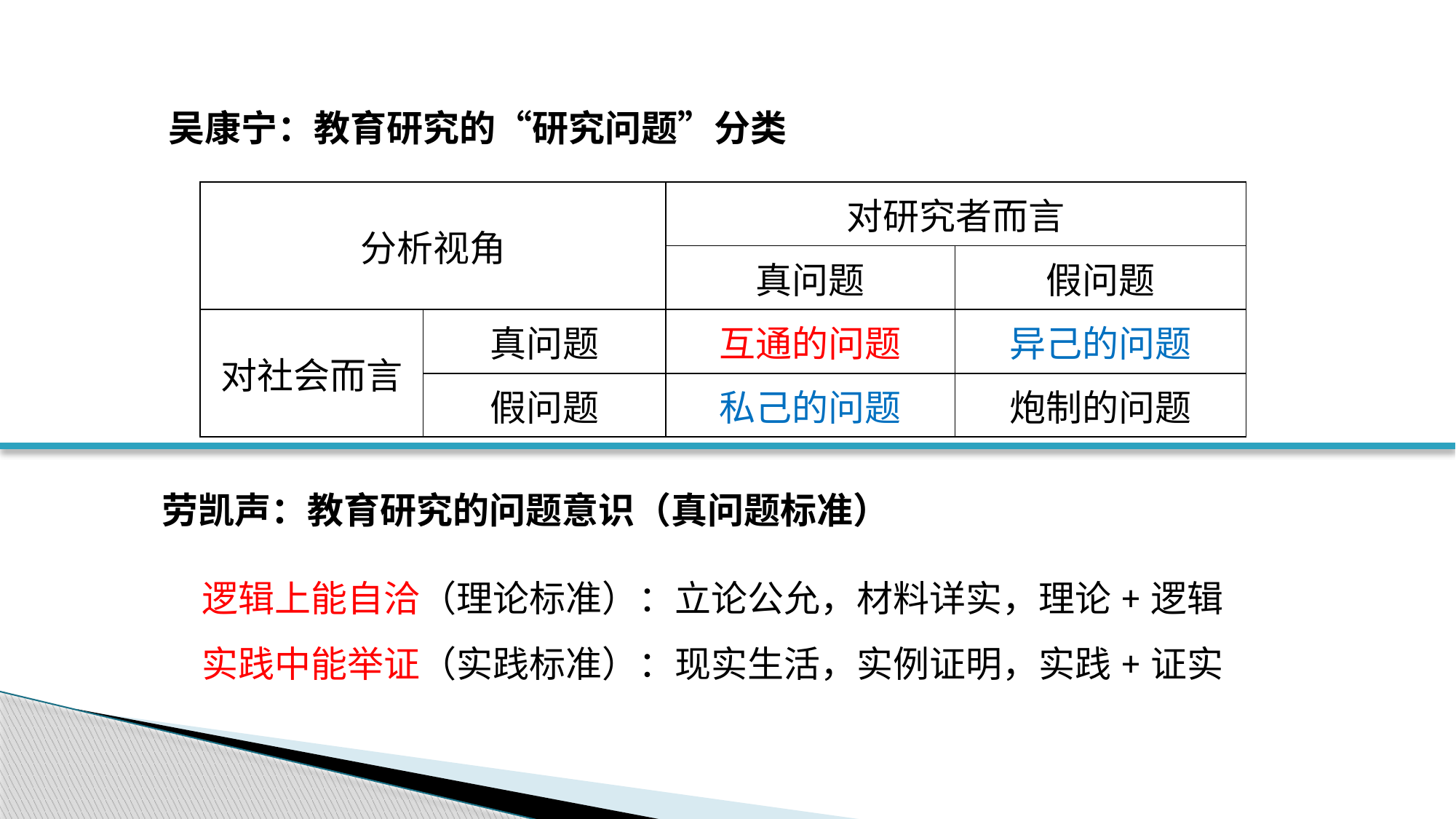

吴康宁：教育研究的“研究问题”分类
| 分析视角 |  | 对研究者而言 |  |
| --- | --- | --- | --- |
|  |  | 真问题 | 假问题 |
| 对社会而言 | 真问题 | 互通的问题 | 异己的问题 |
|  | 假问题 | 私己的问题 | 炮制的问题 |
劳凯声：教育研究的问题意识（真问题标准）
逻辑上能自洽（理论标准）：立论公允，材料详实，理论+逻辑
实践中能举证（实践标准）：现实生活，实例证明，实践+证实